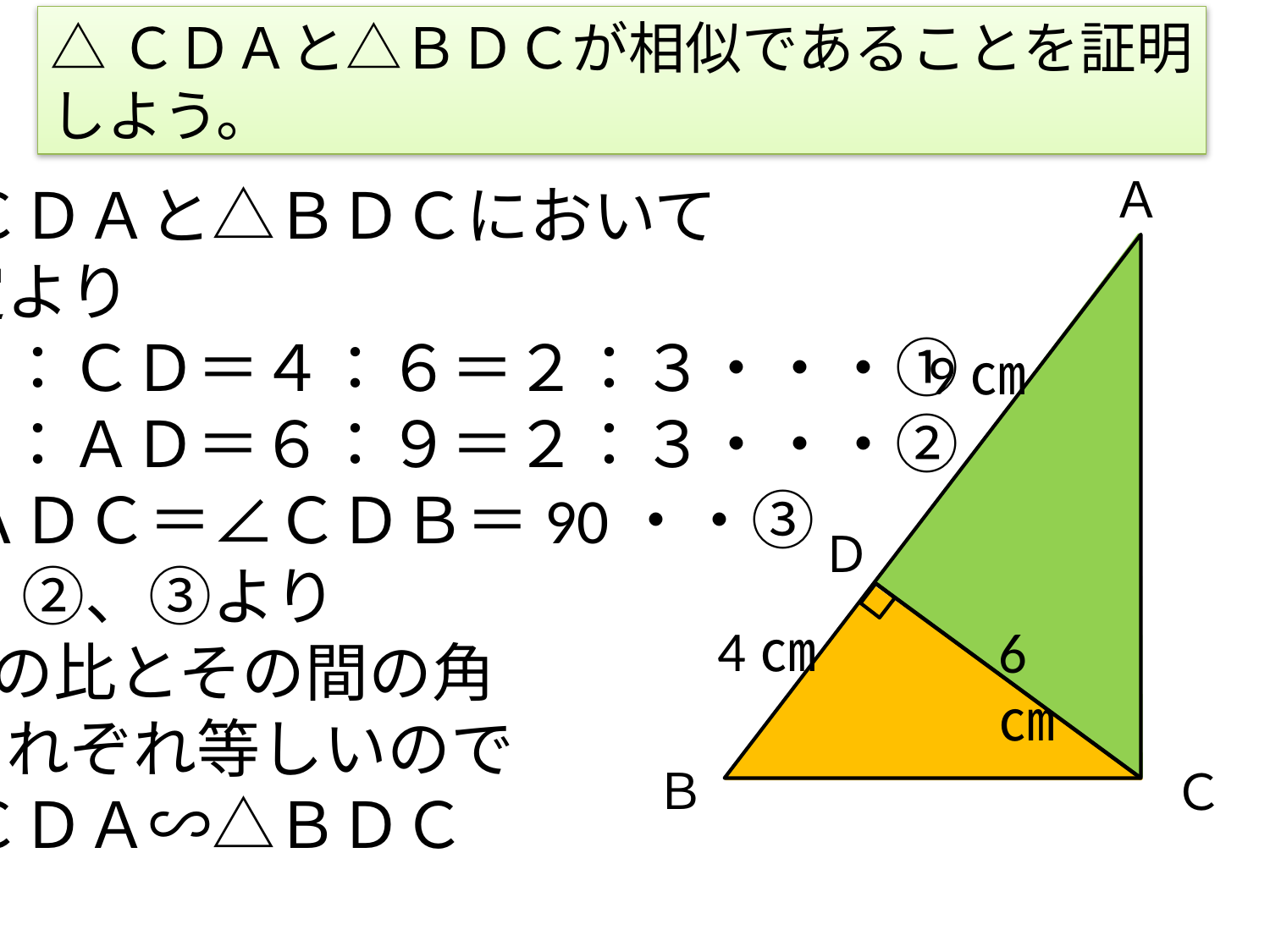

△ＣＤＡと△ＢＤＣが相似であることを証明しよう。
Ａ

Ｂ
Ｃ
9㎝
Ｄ
4㎝
6㎝
△ＣＤＡと△ＢＤＣにおいて
仮定より
ＢＤ：ＣＤ＝４：６＝２：３・・・①
ＣＤ：ＡＤ＝６：９＝２：３・・・②
∠ＡＤＣ＝∠ＣＤＢ＝90・・③
①、②、③より
2辺の比とその間の角
がそれぞれ等しいので
△ＣＤＡ∽△ＢＤＣ